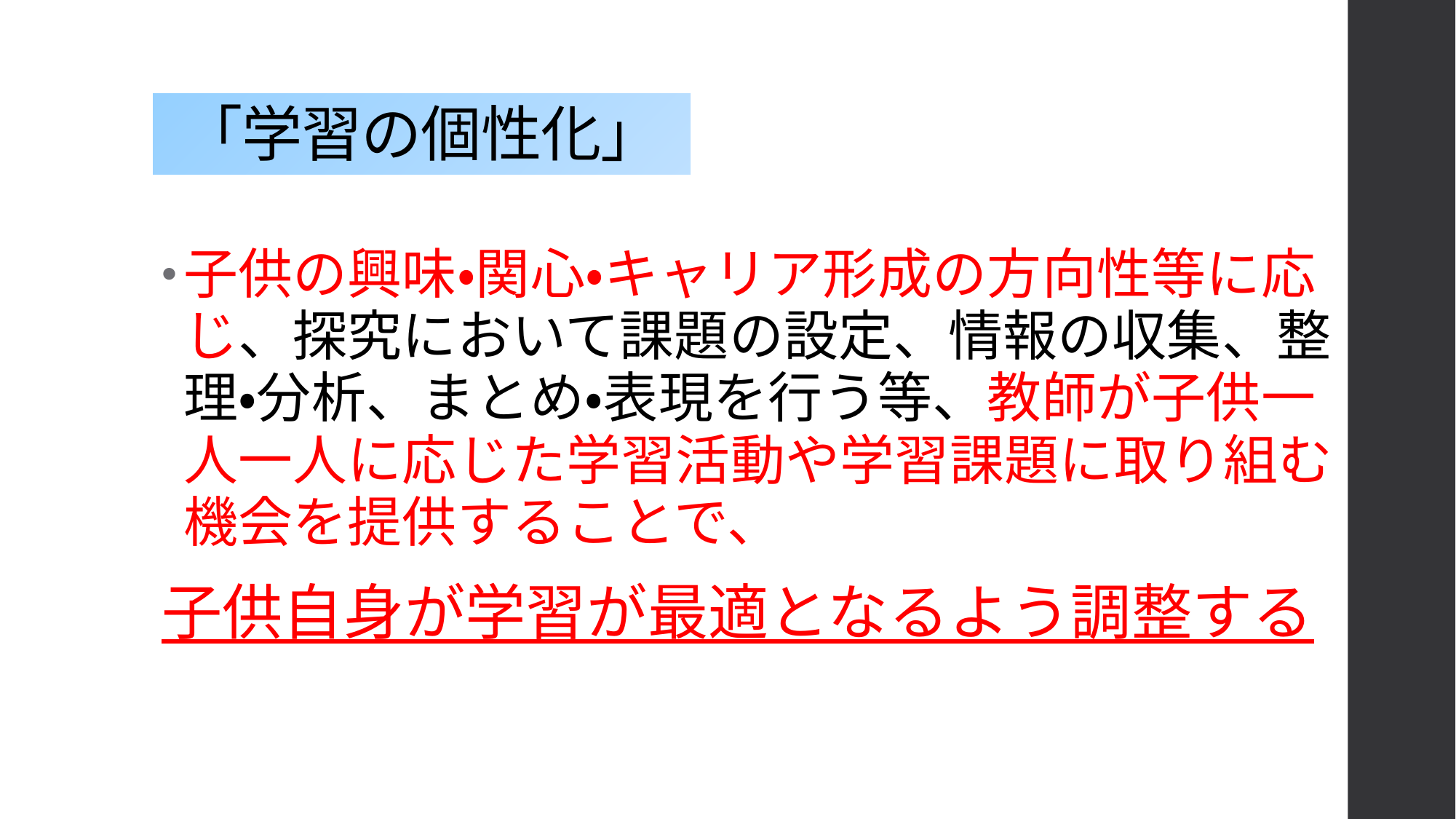

# 「学習の個性化」
子供の興味・関心・キャリア形成の方向性等に応じ、探究において課題の設定、情報の収集、整理・分析、まとめ・表現を行う等、教師が子供一人一人に応じた学習活動や学習課題に取り組む機会を提供することで、
子供自身が学習が最適となるよう調整する